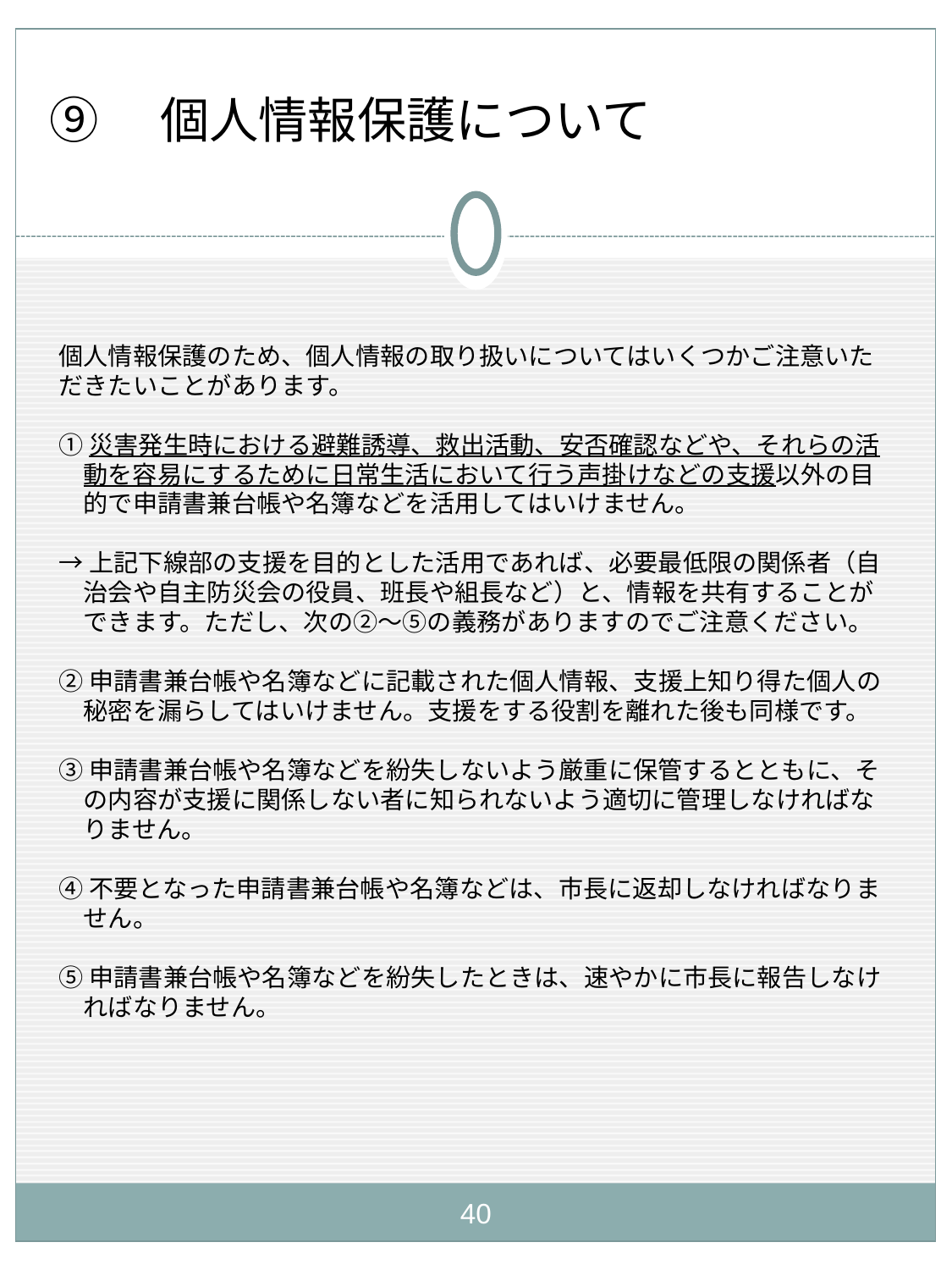

# ⑨　個人情報保護について
個人情報保護のため、個人情報の取り扱いについてはいくつかご注意いただきたいことがあります。

①災害発生時における避難誘導、救出活動、安否確認などや、それらの活
　動を容易にするために日常生活において行う声掛けなどの支援以外の目
　的で申請書兼台帳や名簿などを活用してはいけません。

→上記下線部の支援を目的とした活用であれば、必要最低限の関係者（自
　治会や自主防災会の役員、班長や組長など）と、情報を共有することが
　できます。ただし、次の②～⑤の義務がありますのでご注意ください。

②申請書兼台帳や名簿などに記載された個人情報、支援上知り得た個人の
　秘密を漏らしてはいけません。支援をする役割を離れた後も同様です。

③申請書兼台帳や名簿などを紛失しないよう厳重に保管するとともに、そ
　の内容が支援に関係しない者に知られないよう適切に管理しなければな
　りません。

④不要となった申請書兼台帳や名簿などは、市長に返却しなければなりま
　せん。

⑤申請書兼台帳や名簿などを紛失したときは、速やかに市長に報告しなけ
　ればなりません。
40